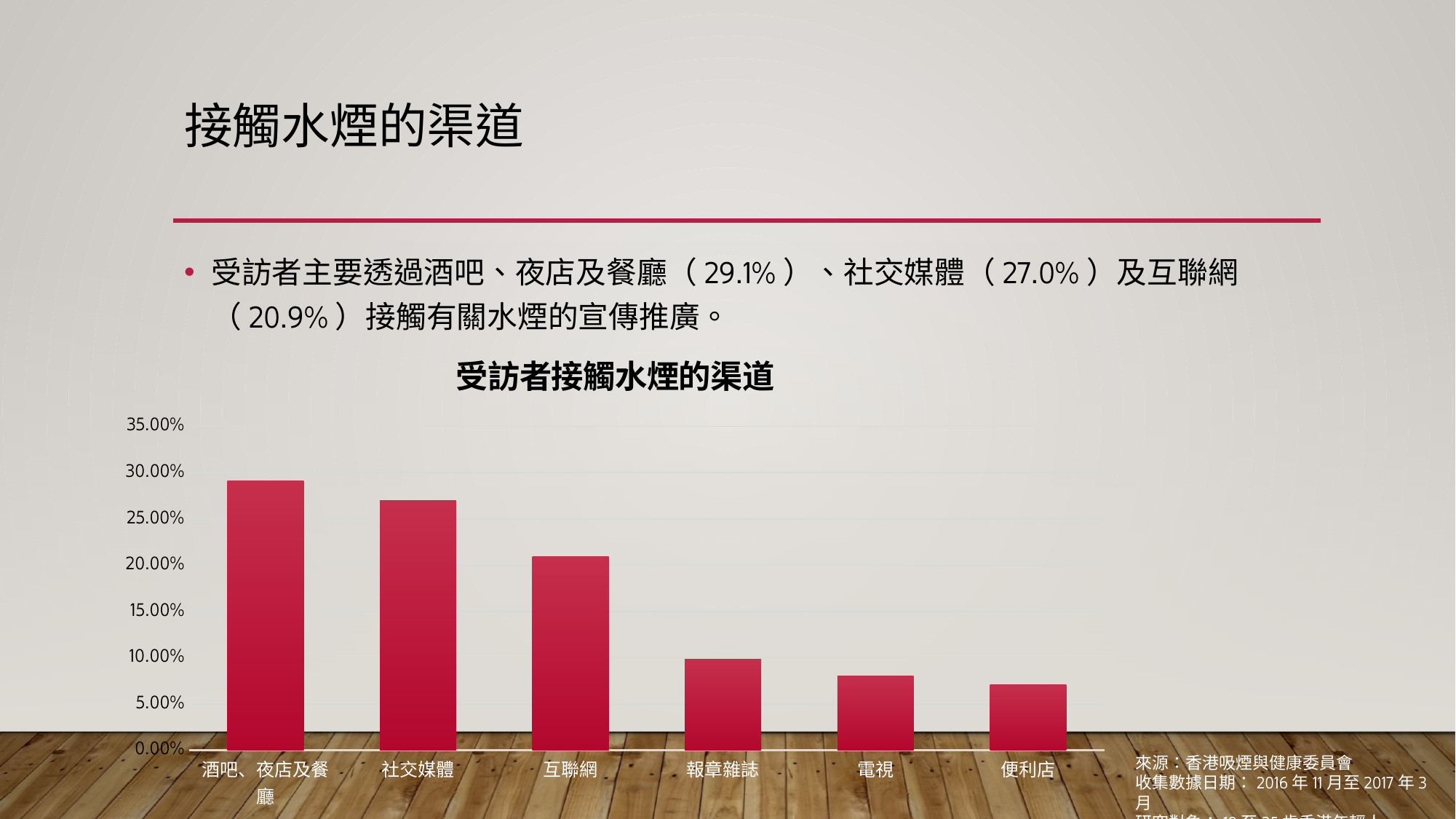

# 接觸水煙的渠道
受訪者主要透過酒吧、夜店及餐廳（29.1%）、社交媒體（27.0%）及互聯網（20.9%）接觸有關水煙的宣傳推廣。

### Chart:

| Category | 受訪者接觸水煙的渠道 |
|---|---|
| 酒吧、夜店及餐廳 | 0.291 |
| 社交媒體 | 0.27 |
| 互聯網 | 0.209 |
| 報章雜誌 | 0.098 |
| 電視 | 0.08 |
| 便利店 | 0.071 |
來源：香港吸煙與健康委員會
收集數據日期：2016年11月至2017年3月
研究對象：18至35歲香港年輕人